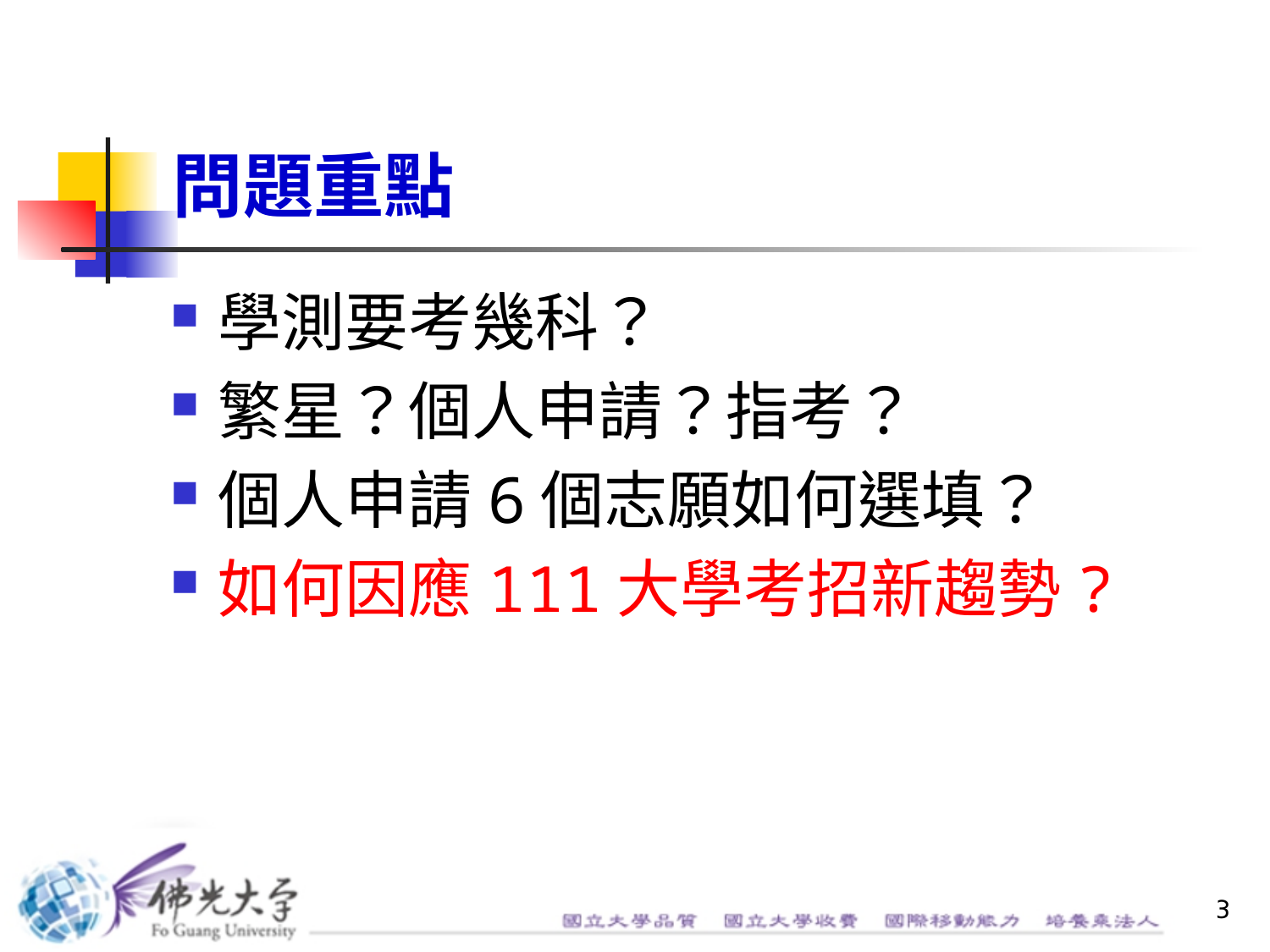

問題重點
學測要考幾科？
繁星？個人申請？指考？
個人申請6個志願如何選填？
如何因應111大學考招新趨勢?
3